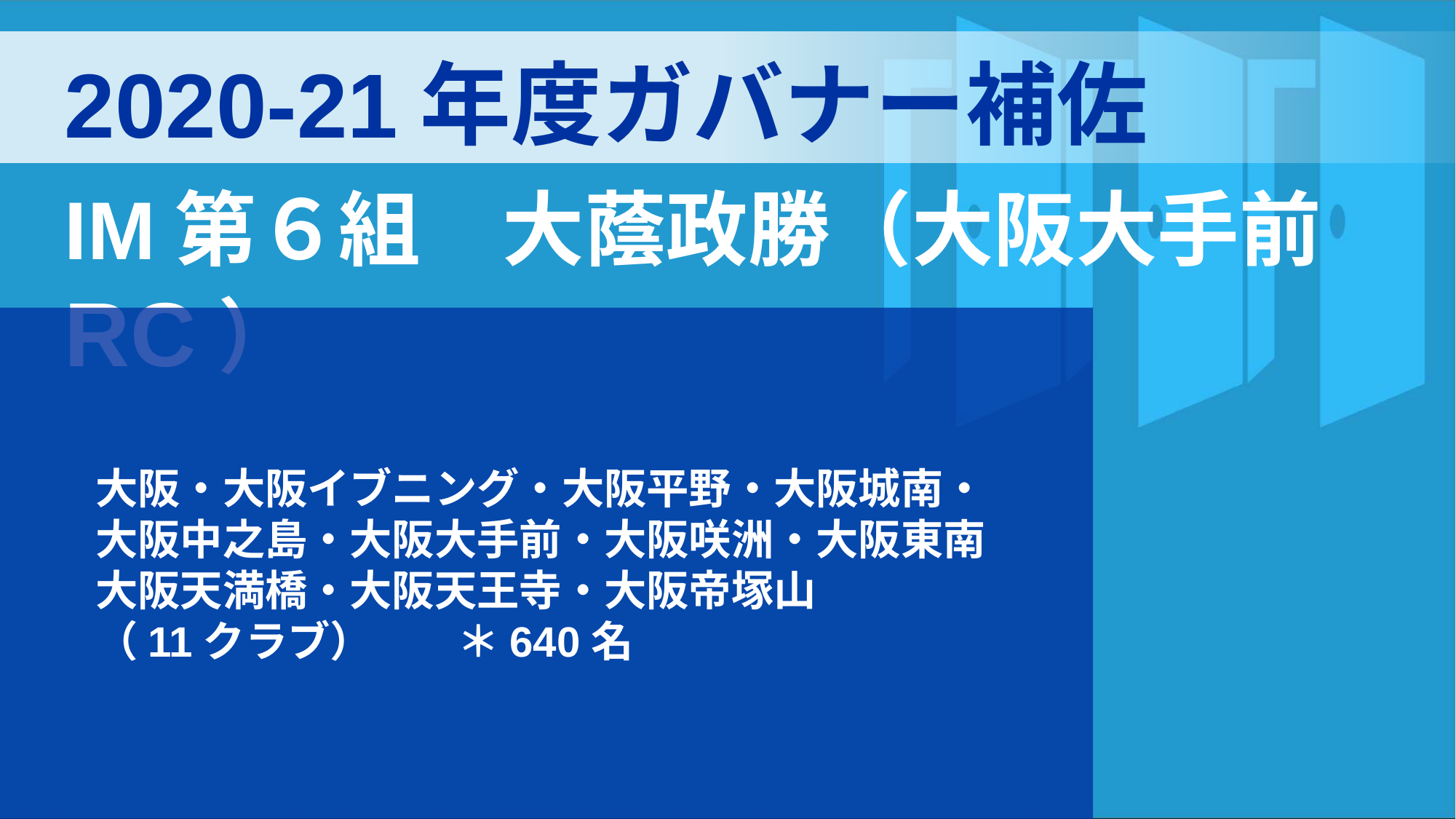

2020-21年度ガバナー補佐
IM第６組　大蔭政勝（大阪大手前RC）
　　大阪・大阪イブニング・大阪平野・大阪城南・
　　大阪中之島・大阪大手前・大阪咲洲・大阪東南
　　大阪天満橋・大阪天王寺・大阪帝塚山
　　（11クラブ）　　＊640名